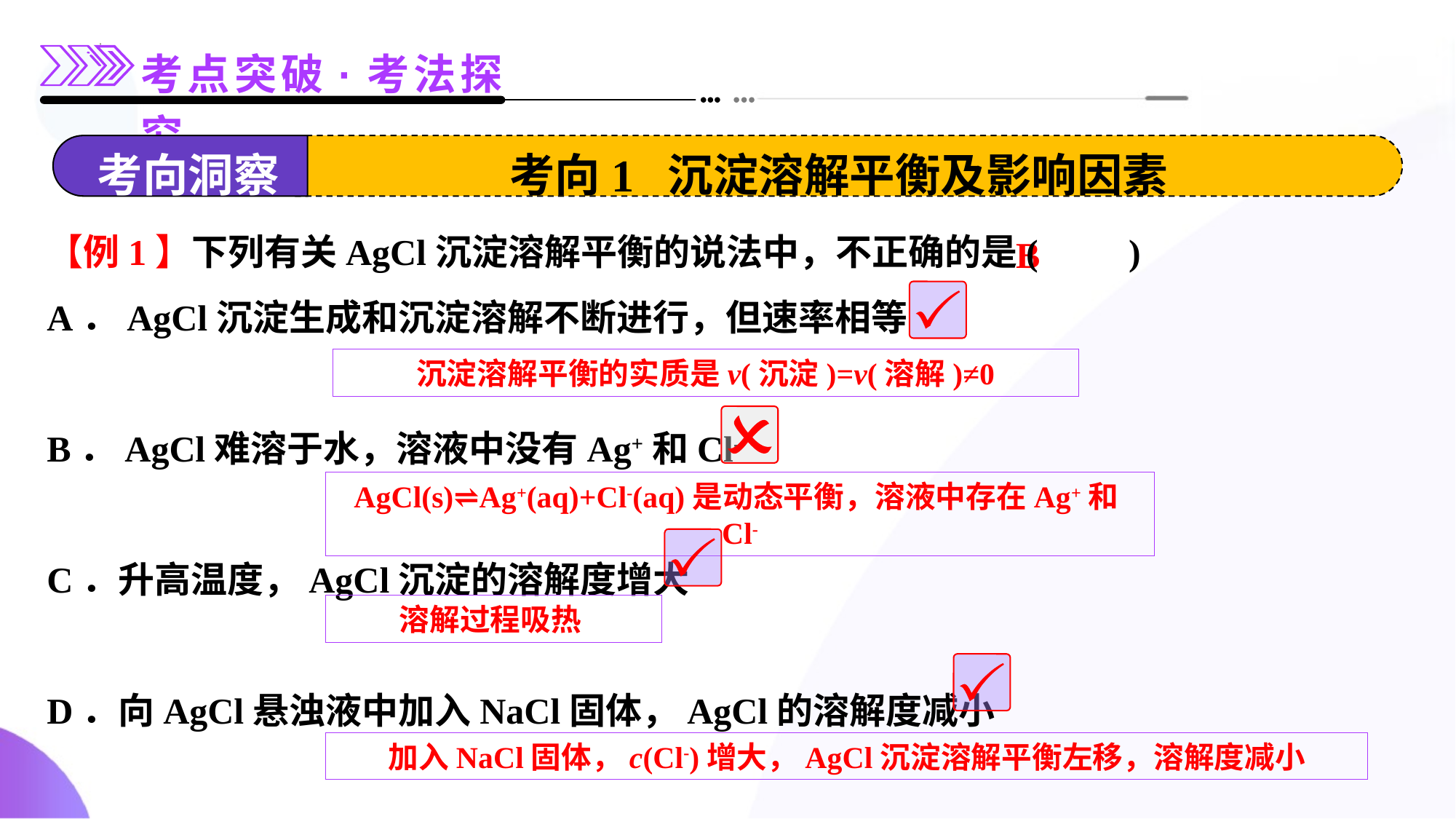

考向1  沉淀溶解平衡及影响因素
【例1】下列有关AgCl沉淀溶解平衡的说法中，不正确的是(　　)
A．AgCl沉淀生成和沉淀溶解不断进行，但速率相等

B．AgCl难溶于水，溶液中没有Ag+和Cl-

C．升高温度，AgCl沉淀的溶解度增大

D．向AgCl悬浊液中加入NaCl固体，AgCl的溶解度减小
B

沉淀溶解平衡的实质是v(沉淀)=v(溶解)≠0

AgCl(s)⇌Ag+(aq)+Cl-(aq)是动态平衡，溶液中存在Ag+和Cl-

溶解过程吸热

加入NaCl固体，c(Cl-)增大，AgCl沉淀溶解平衡左移，溶解度减小